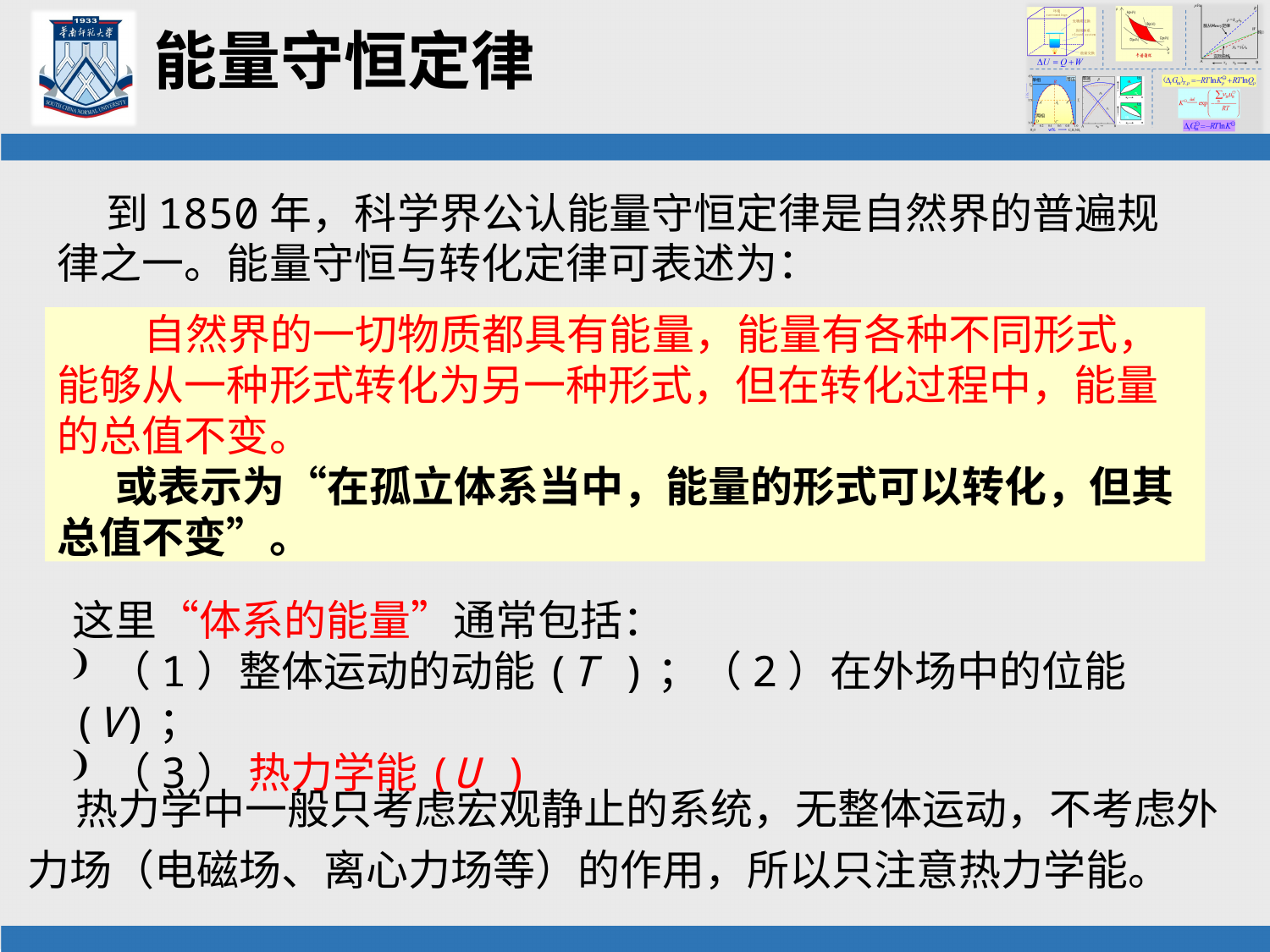

# 能量守恒定律
    到1850年，科学界公认能量守恒定律是自然界的普遍规律之一。能量守恒与转化定律可表述为：
        自然界的一切物质都具有能量，能量有各种不同形式，能够从一种形式转化为另一种形式，但在转化过程中，能量的总值不变。
     或表示为“在孤立体系当中，能量的形式可以转化，但其总值不变”。
这里“体系的能量”通常包括：
 （1）整体运动的动能(T )；（2）在外场中的位能(V)；
 （3） 热力学能(U )
    热力学中一般只考虑宏观静止的系统，无整体运动，不考虑外力场（电磁场、离心力场等）的作用，所以只注意热力学能。